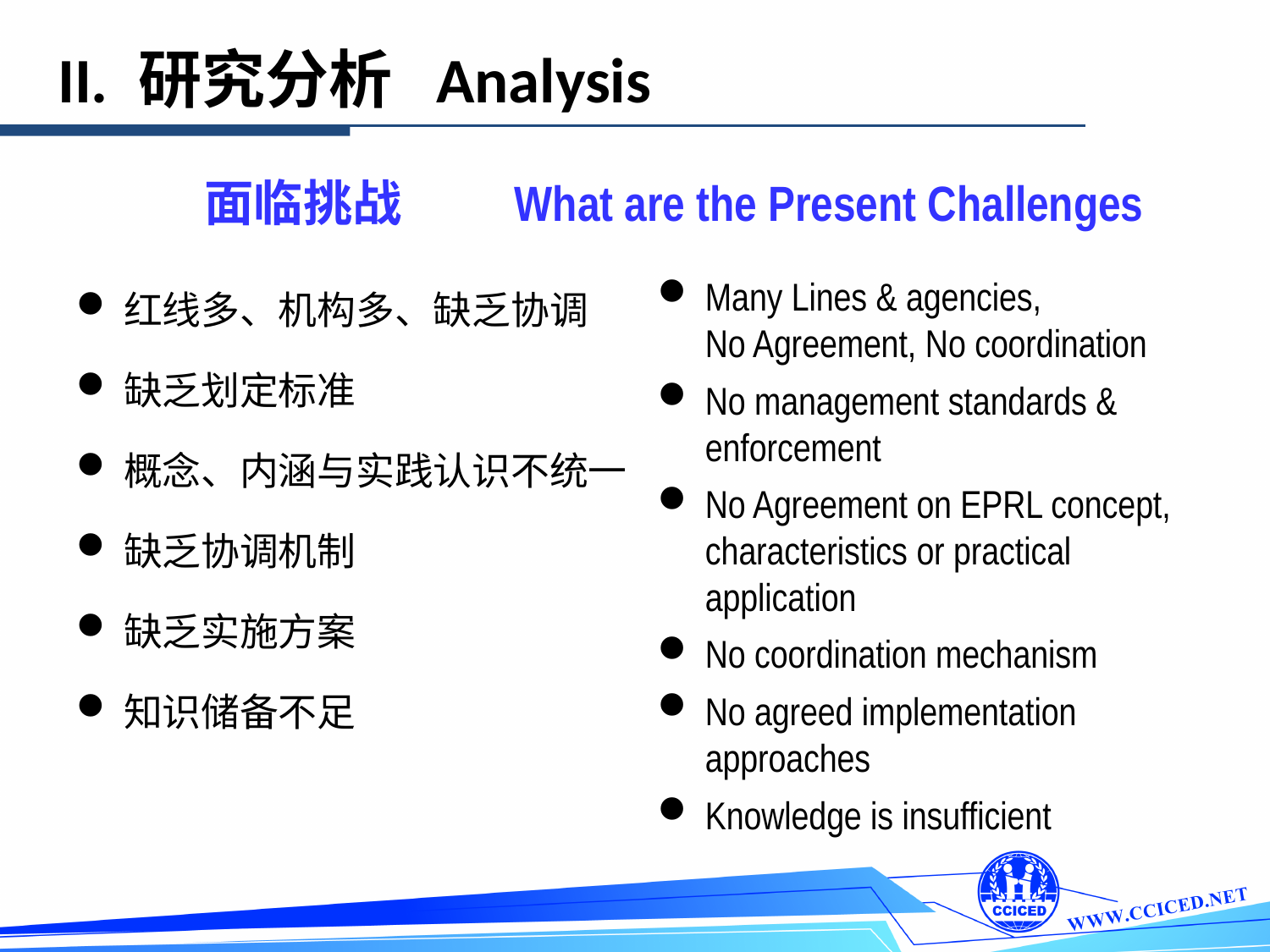

II. 研究分析  Analysis
     面临挑战         What are the Present Challenges
红线多、机构多、缺乏协调
缺乏划定标准
概念、内涵与实践认识不统一
缺乏协调机制
缺乏实施方案
知识储备不足
Many Lines & agencies,             No Agreement, No coordination
No management standards & enforcement
No Agreement on EPRL concept, characteristics or practical application
No coordination mechanism
No agreed implementation approaches
Knowledge is insufficient